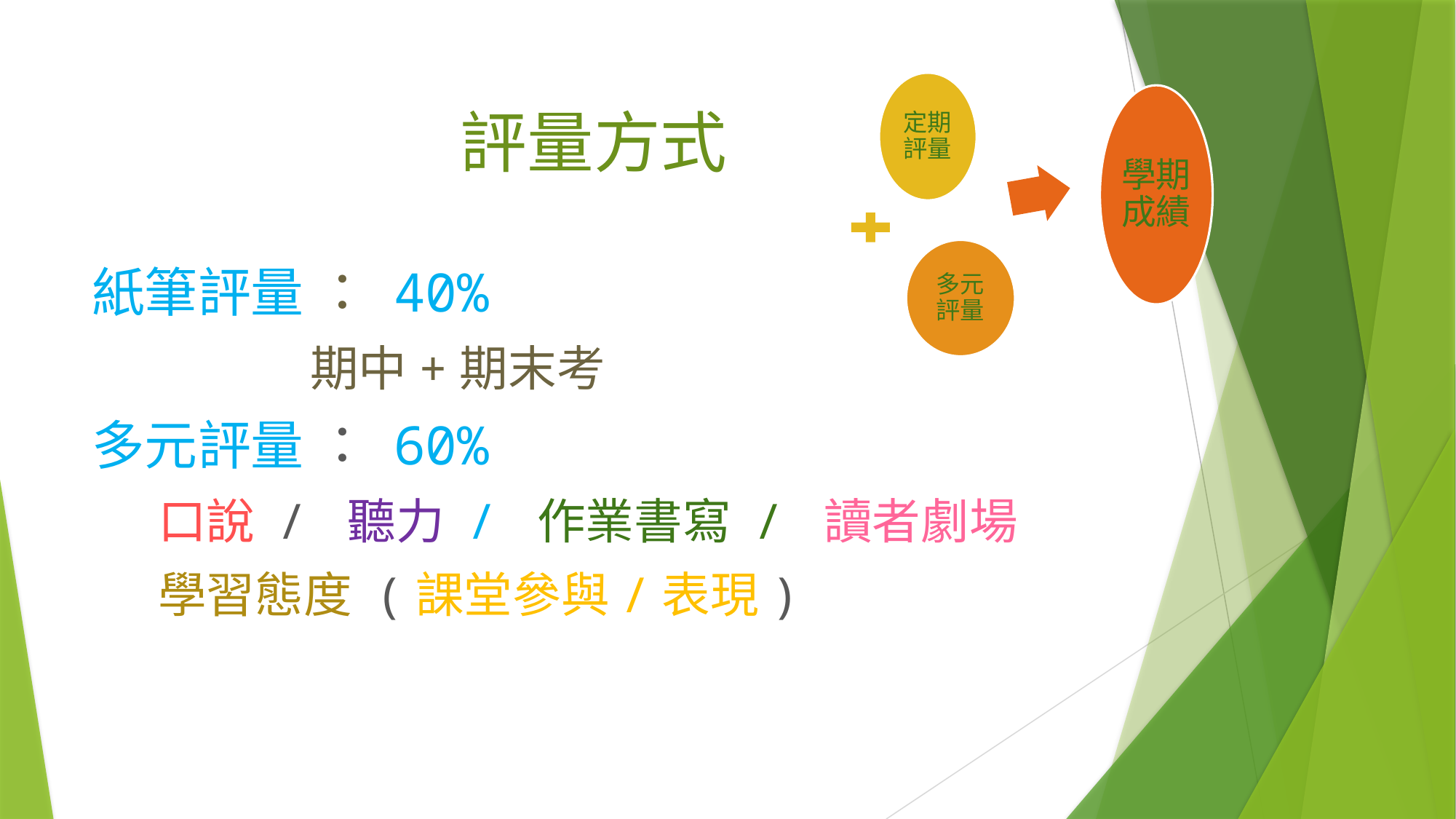

# 評量方式
定期評量

多元評量

學期成績
紙筆評量 ： 40%
		期中+期末考
多元評量 ： 60%
     口說 / 聽力 / 作業書寫 / 讀者劇場
     學習態度 (課堂參與/表現)